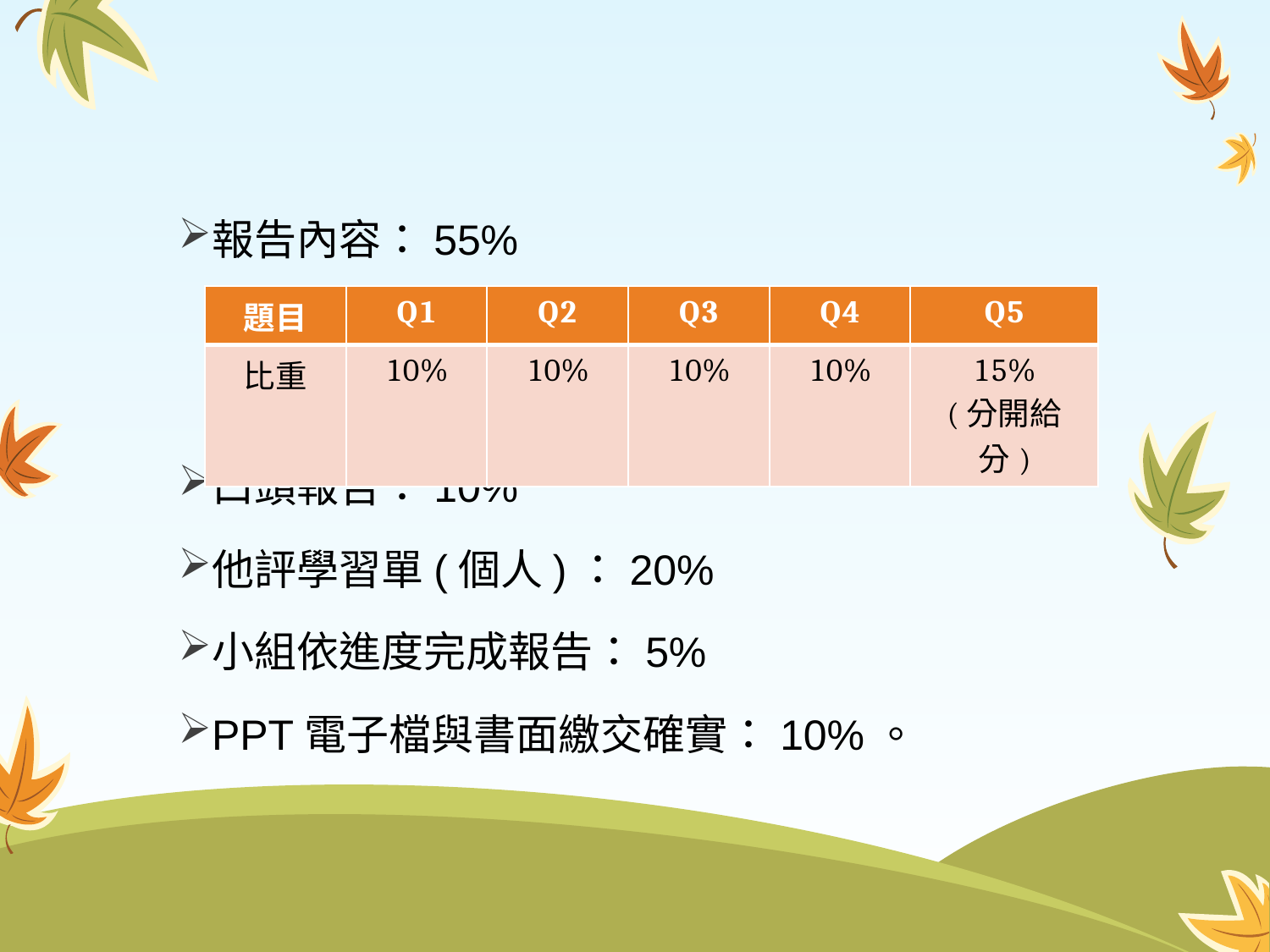

#
報告內容：55%

口頭報告：10%
他評學習單(個人)：20%
小組依進度完成報告：5%
PPT電子檔與書面繳交確實：10%。
| 題目 | Q1 | Q2 | Q3 | Q4 | Q5 |
| --- | --- | --- | --- | --- | --- |
| 比重 | 10% | 10% | 10% | 10% | 15% (分開給分) |